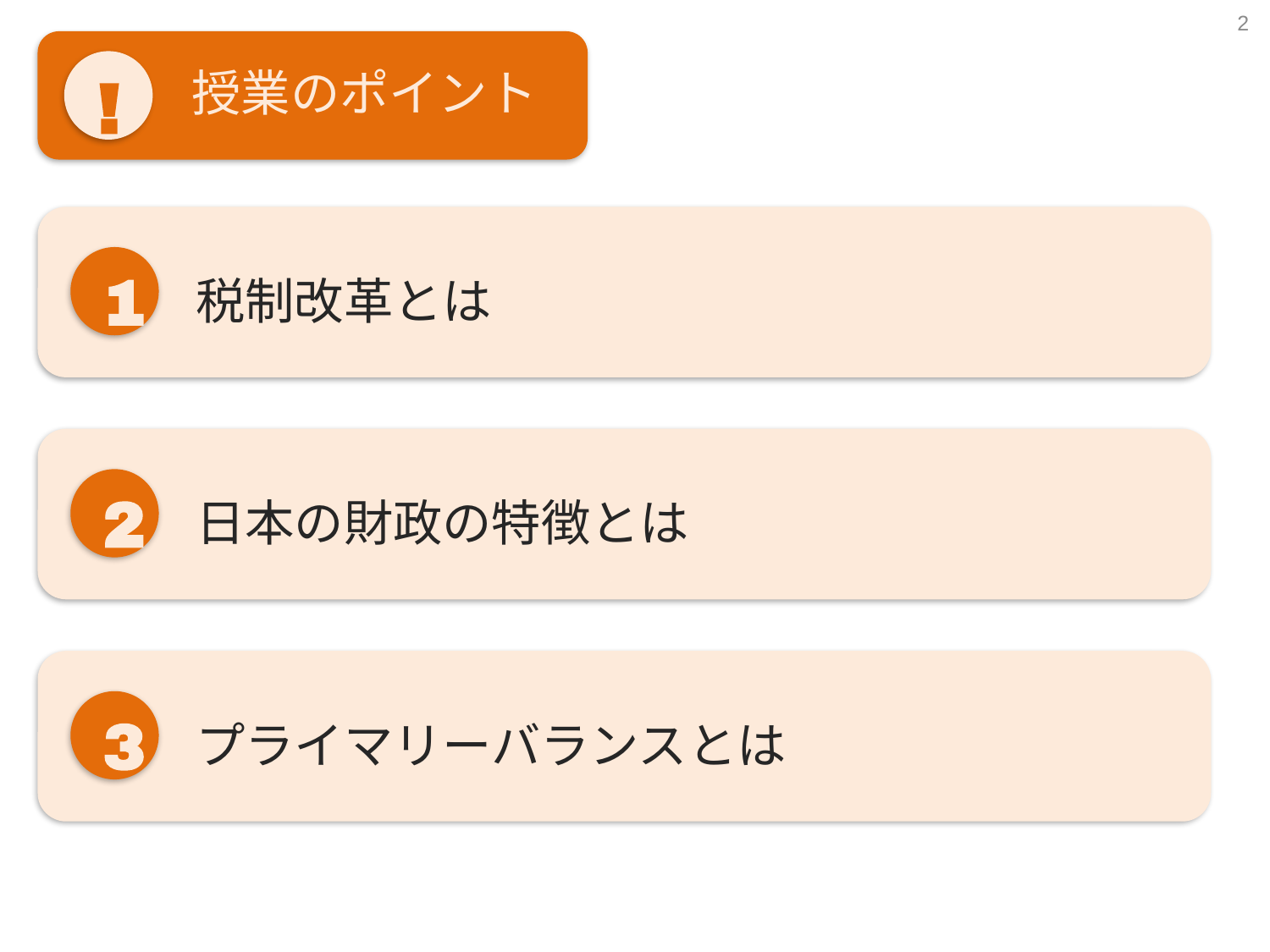

!

授業のポイント
税制改革とは
1

日本の財政の特徴とは
2

プライマリーバランスとは
3